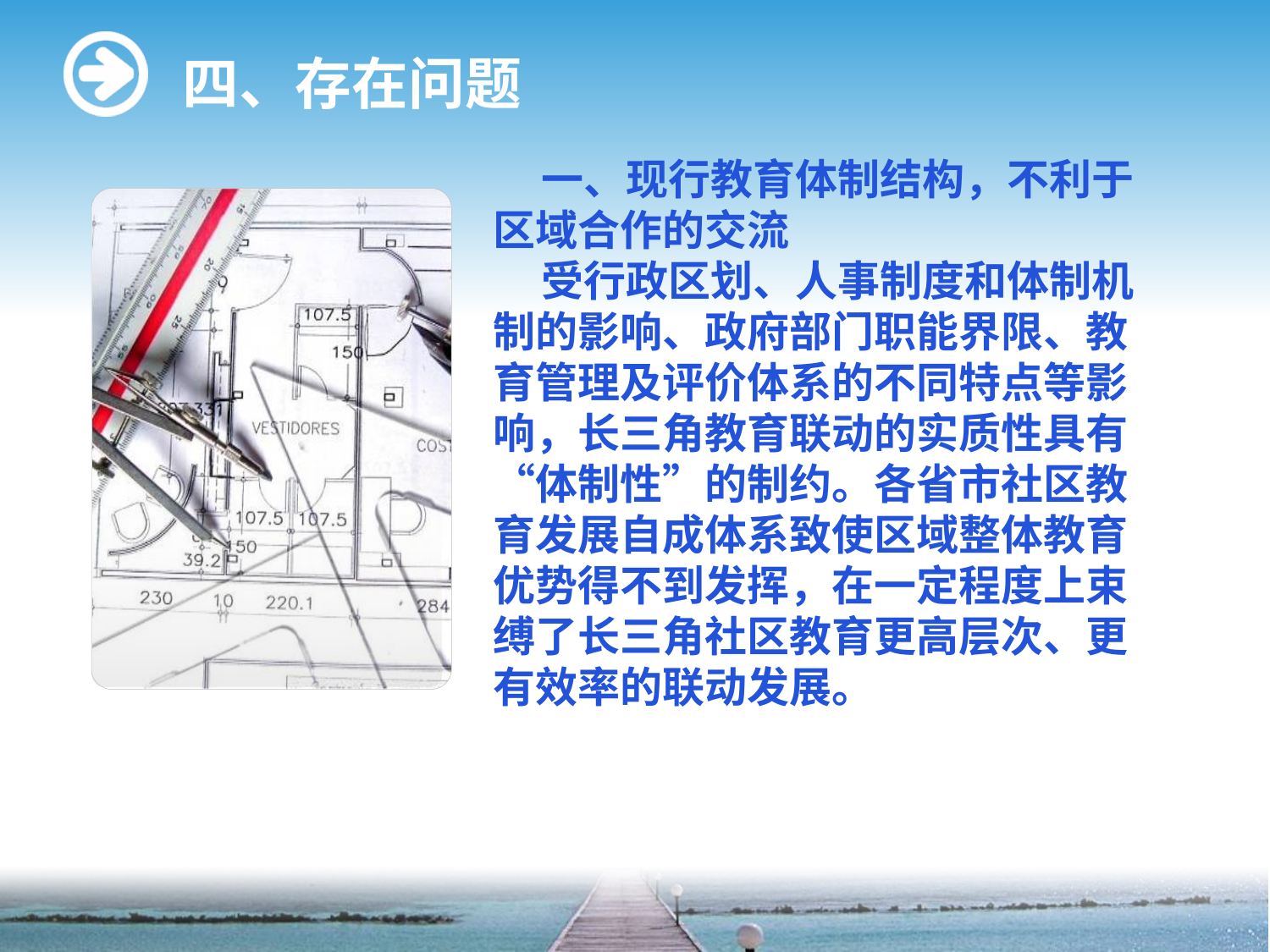

四、存在问题
    一、现行教育体制结构，不利于区域合作的交流
    受行政区划、人事制度和体制机制的影响、政府部门职能界限、教育管理及评价体系的不同特点等影响，长三角教育联动的实质性具有“体制性”的制约。各省市社区教育发展自成体系致使区域整体教育优势得不到发挥，在一定程度上束缚了长三角社区教育更高层次、更有效率的联动发展。